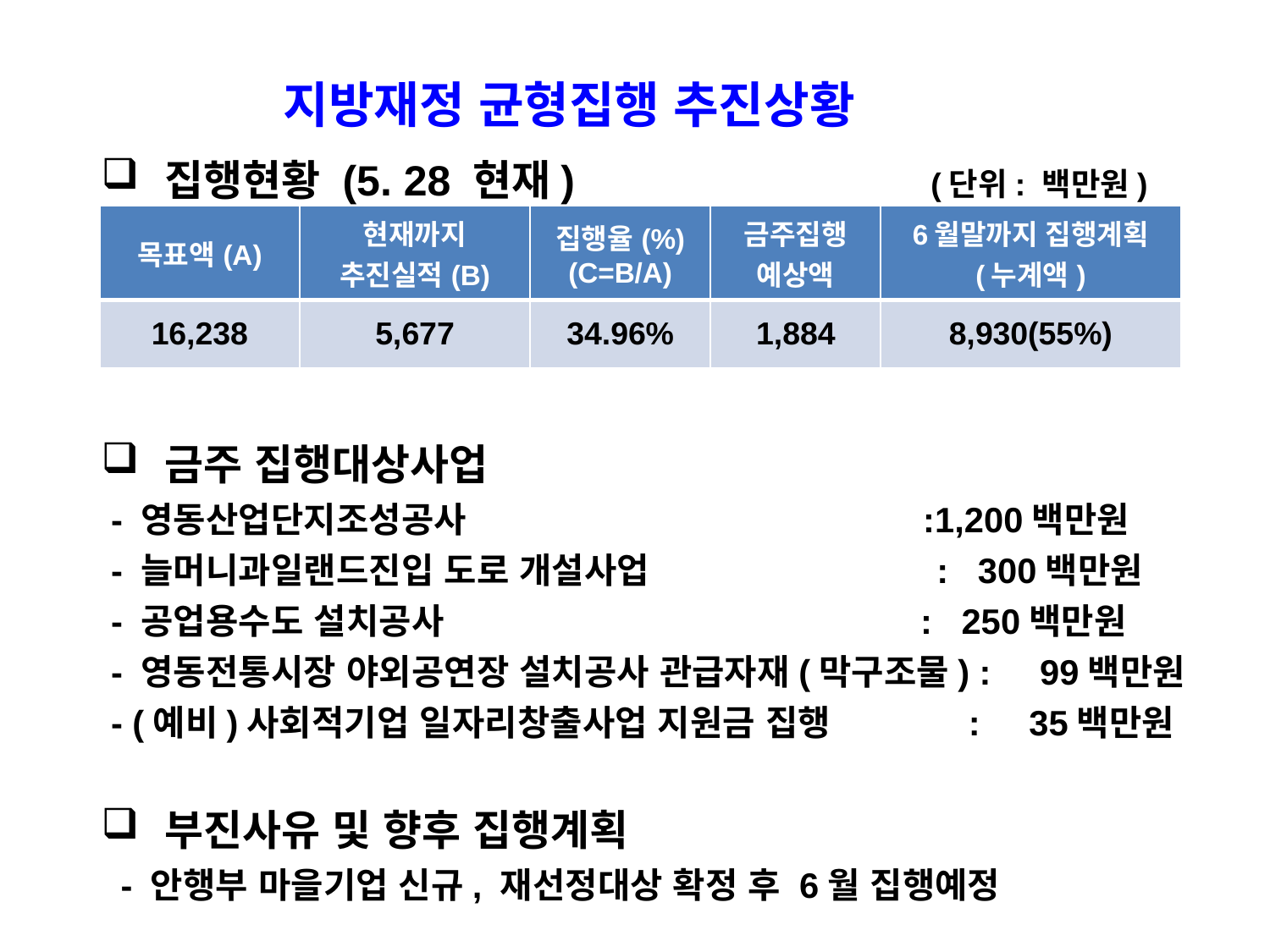

지방재정 균형집행 추진상황
집행현황 (5. 28 현재)                              (단위: 백만원)

금주 집행대상사업
 - 영동산업단지조성공사                                             :1,200백만원
 - 늘머니과일랜드진입 도로 개설사업                            :   300백만원
 - 공업용수도 설치공사                                               :   250백만원
 - 영동전통시장 야외공연장 설치공사 관급자재(막구조물) :     99백만원
 - (예비)사회적기업 일자리창출사업 지원금 집행             :     35백만원

부진사유 및 향후 집행계획
  - 안행부 마을기업 신규, 재선정대상 확정 후 6월 집행예정

| 목표액(A) | 현재까지 추진실적(B) | 집행율(%) (C=B/A) | 금주집행 예상액 | 6월말까지 집행계획 (누계액) |
| --- | --- | --- | --- | --- |
| 16,238 | 5,677 | 34.96% | 1,884 | 8,930(55%) |